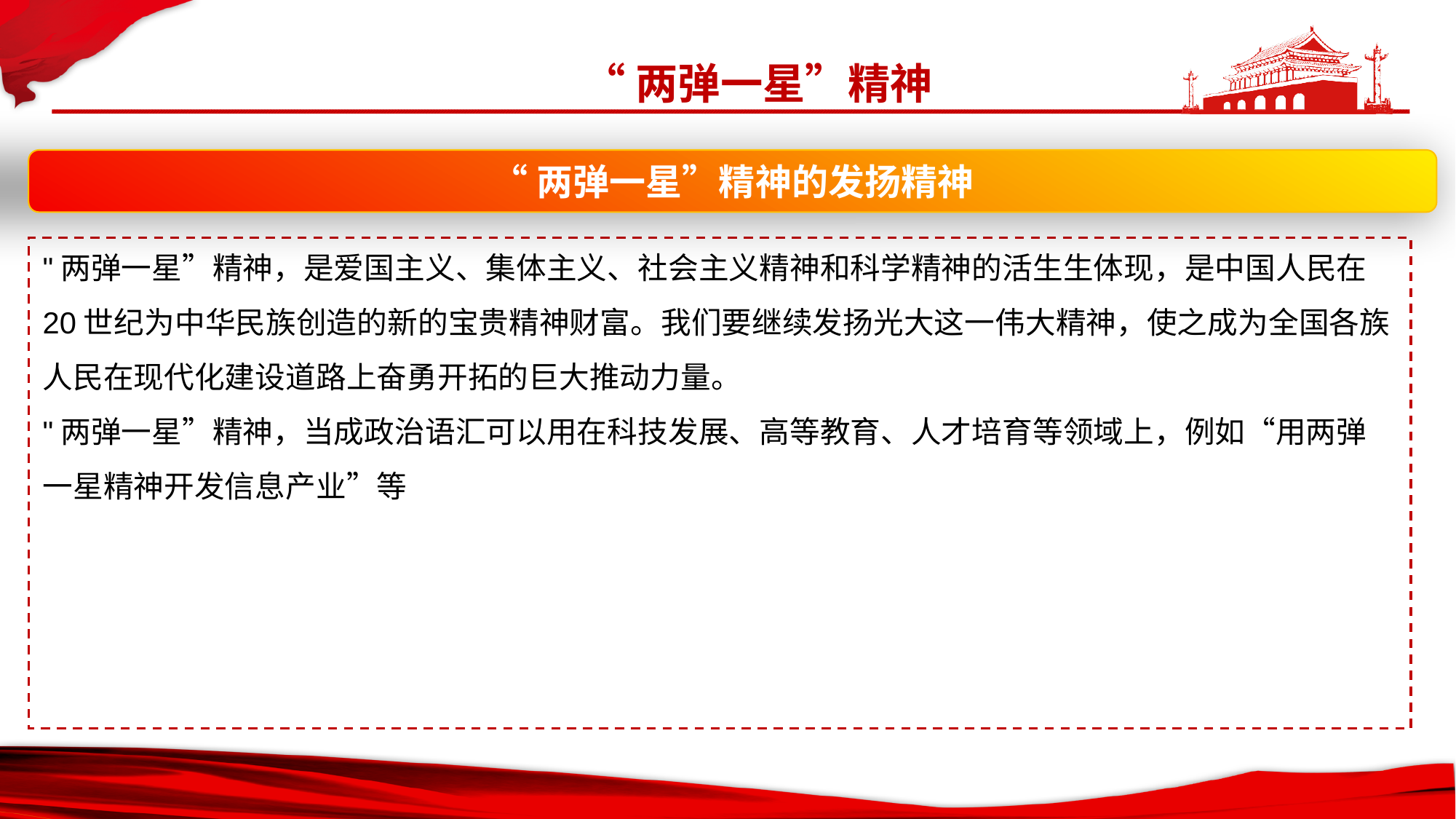

“两弹一星”精神
“两弹一星”精神的发扬精神
"两弹一星”精神，是爱国主义、集体主义、社会主义精神和科学精神的活生生体现，是中国人民在20世纪为中华民族创造的新的宝贵精神财富。我们要继续发扬光大这一伟大精神，使之成为全国各族人民在现代化建设道路上奋勇开拓的巨大推动力量。
"两弹一星”精神，当成政治语汇可以用在科技发展、高等教育、人才培育等领域上，例如“用两弹一星精神开发信息产业”等